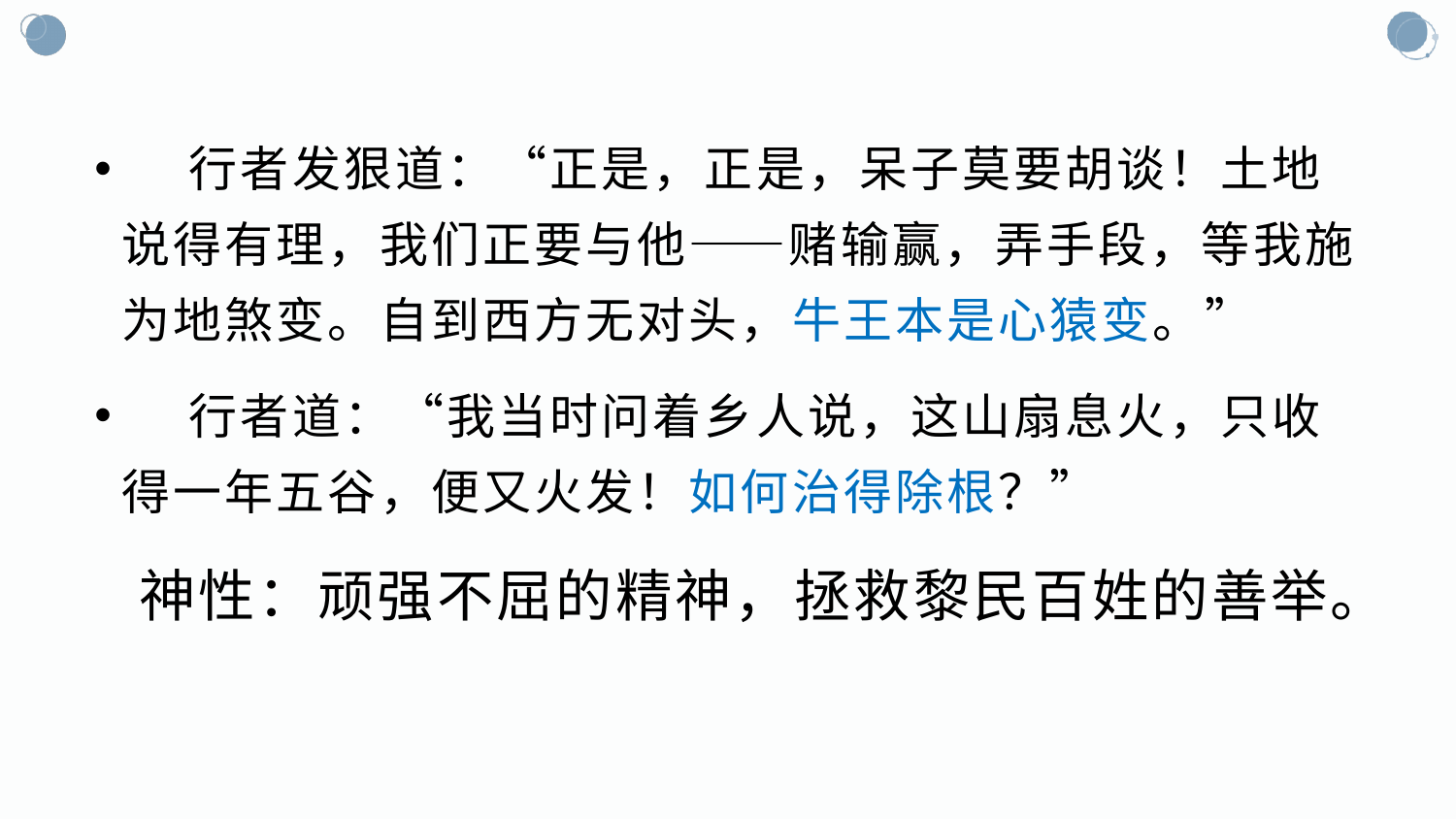

#
    行者发狠道：“正是，正是，呆子莫要胡谈！土地说得有理，我们正要与他——赌输赢，弄手段，等我施为地煞变。自到西方无对头，牛王本是心猿变。”
    行者道：“我当时问着乡人说，这山扇息火，只收得一年五谷，便又火发！如何治得除根？”
  神性：顽强不屈的精神，拯救黎民百姓的善举。